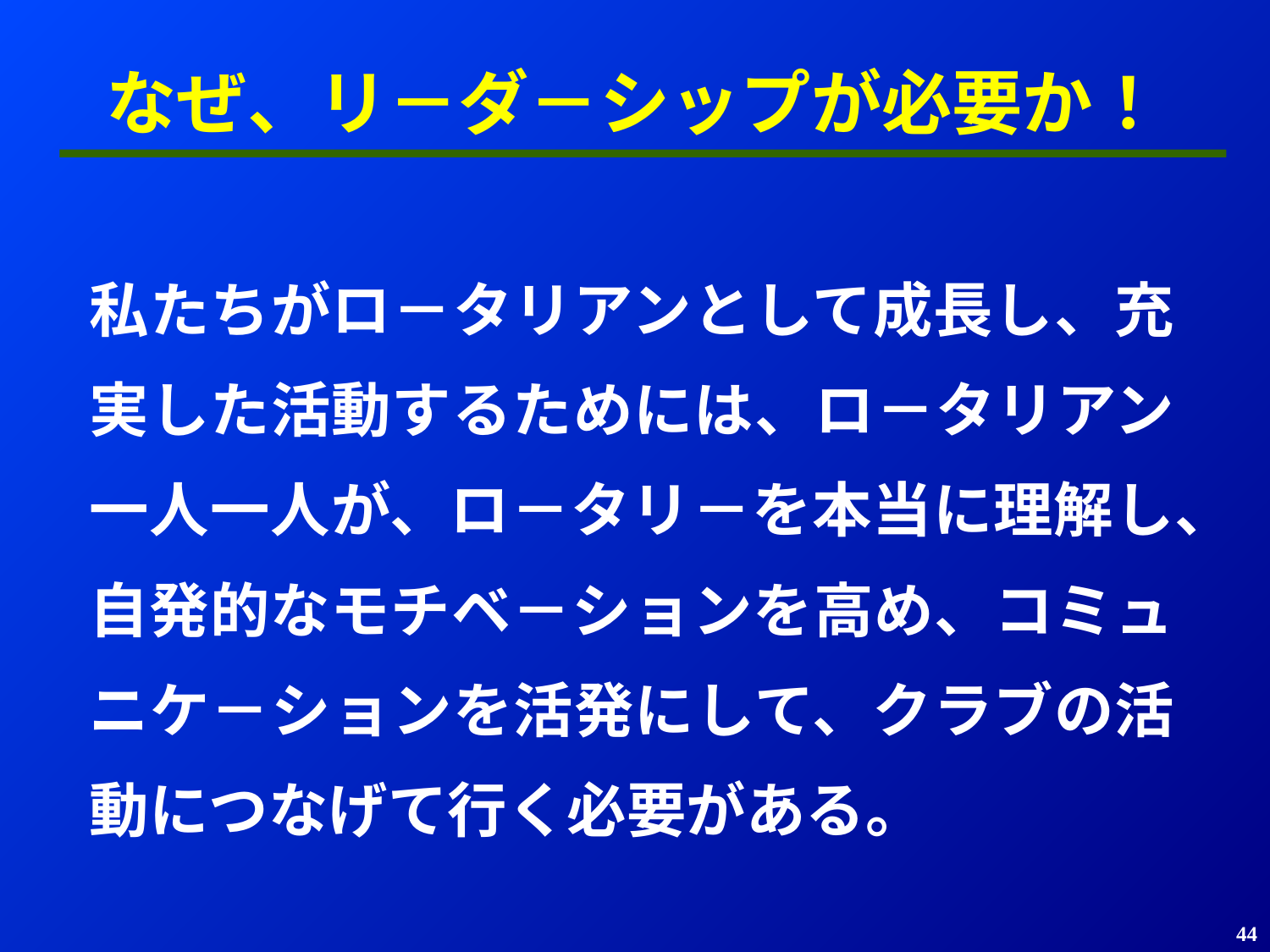

なぜ、リ－ダ－シップが必要か！

私たちがロ－タリアンとして成長し、充実した活動するためには、ロ－タリアン一人一人が、ロ－タリ－を本当に理解し、自発的なモチベ－ションを高め、コミュニケ－ションを活発にして、クラブの活動につなげて行く必要がある。
44